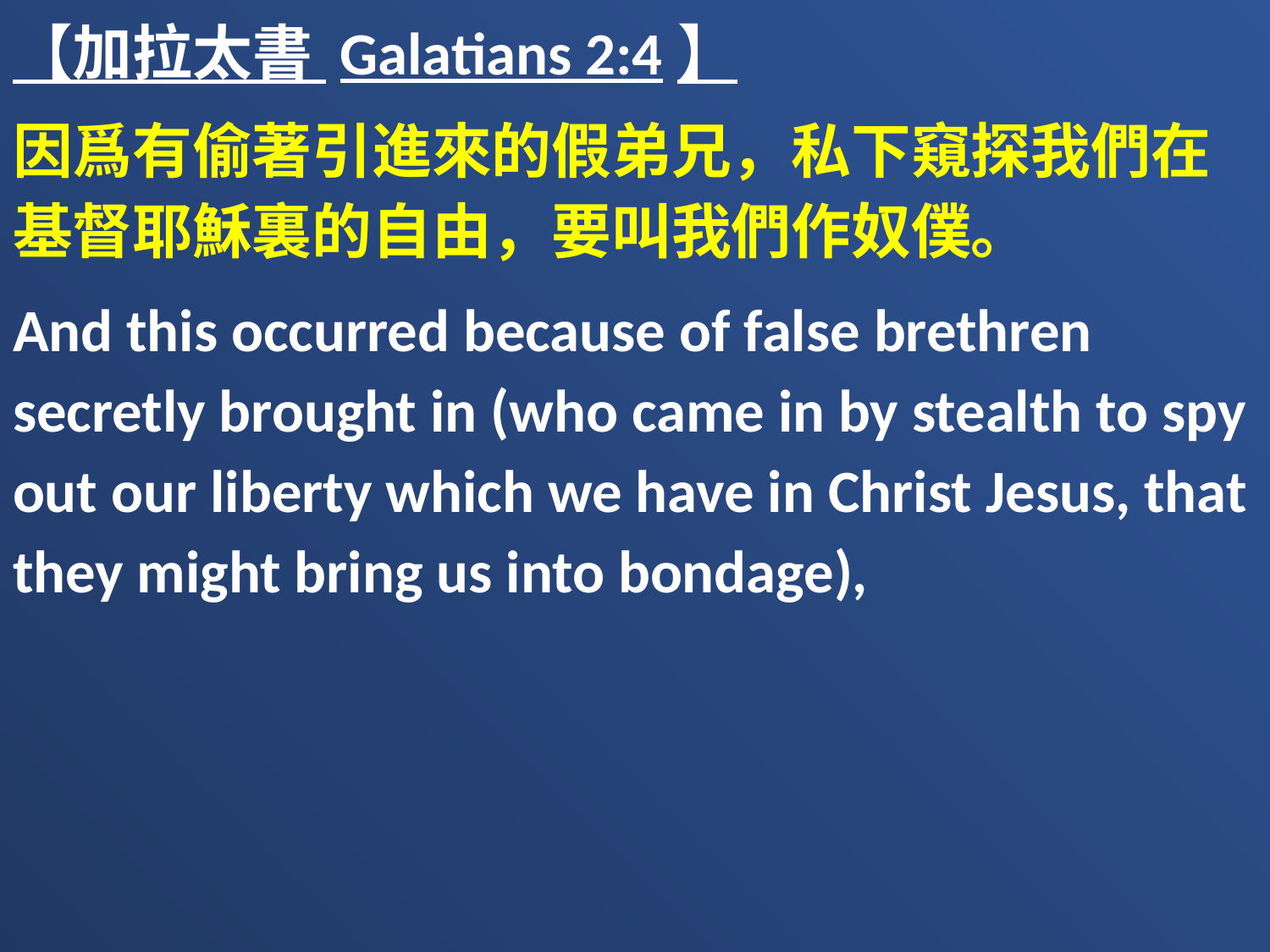

【加拉太書 Galatians 2:4】
因爲有偷著引進來的假弟兄，私下窺探我們在基督耶穌裏的自由，要叫我們作奴僕。
And this occurred because of false brethren secretly brought in (who came in by stealth to spy out our liberty which we have in Christ Jesus, that they might bring us into bondage),